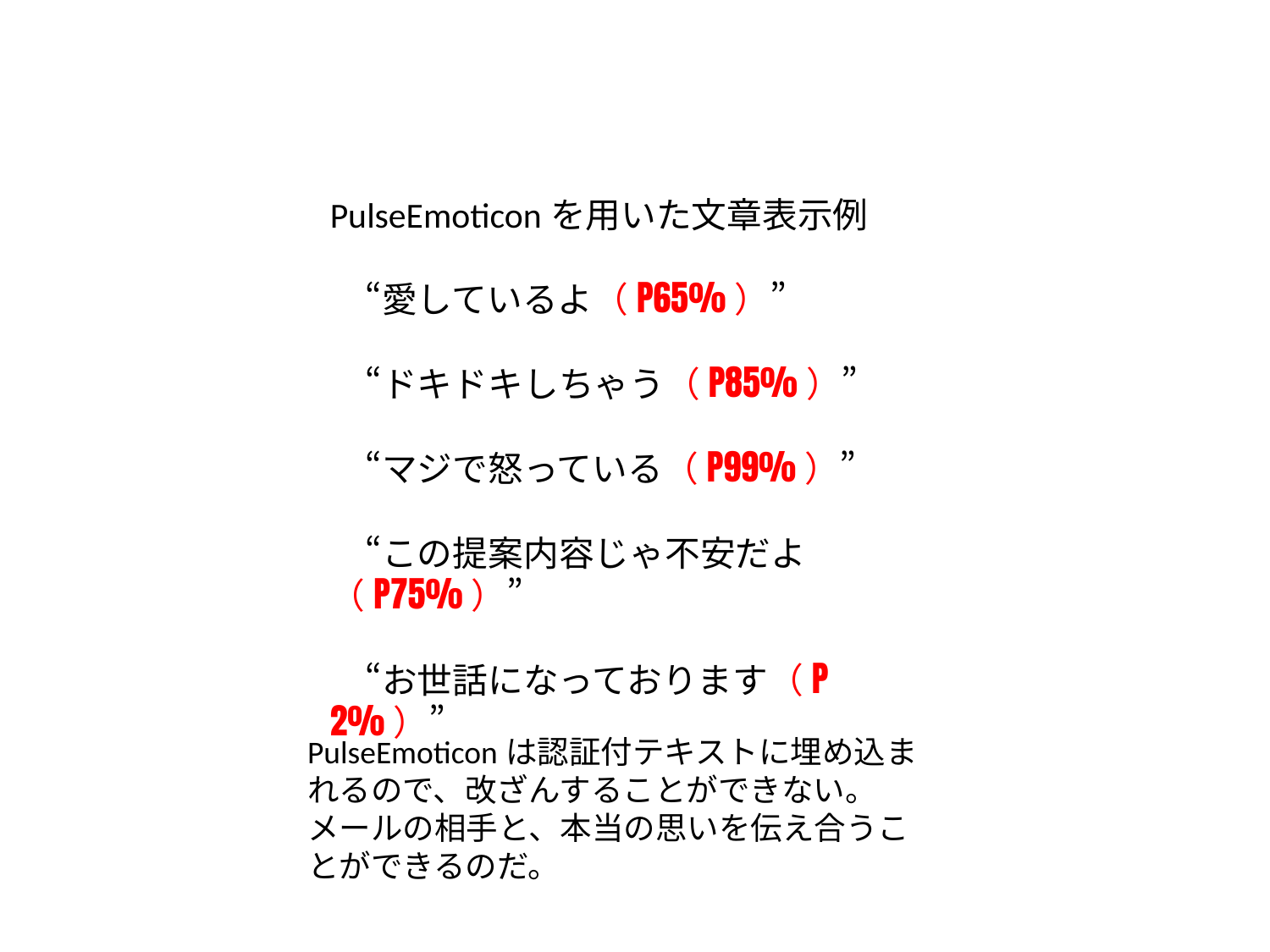

PulseEmoticonを用いた文章表示例

　“愛しているよ（P65%）”

　“ドキドキしちゃう（P85%）”

　“マジで怒っている（P99%）”

　“この提案内容じゃ不安だよ（P75%）”

　“お世話になっております（P2%）”
PulseEmoticonは認証付テキストに埋め込まれるので、改ざんすることができない。メールの相手と、本当の思いを伝え合うことができるのだ。